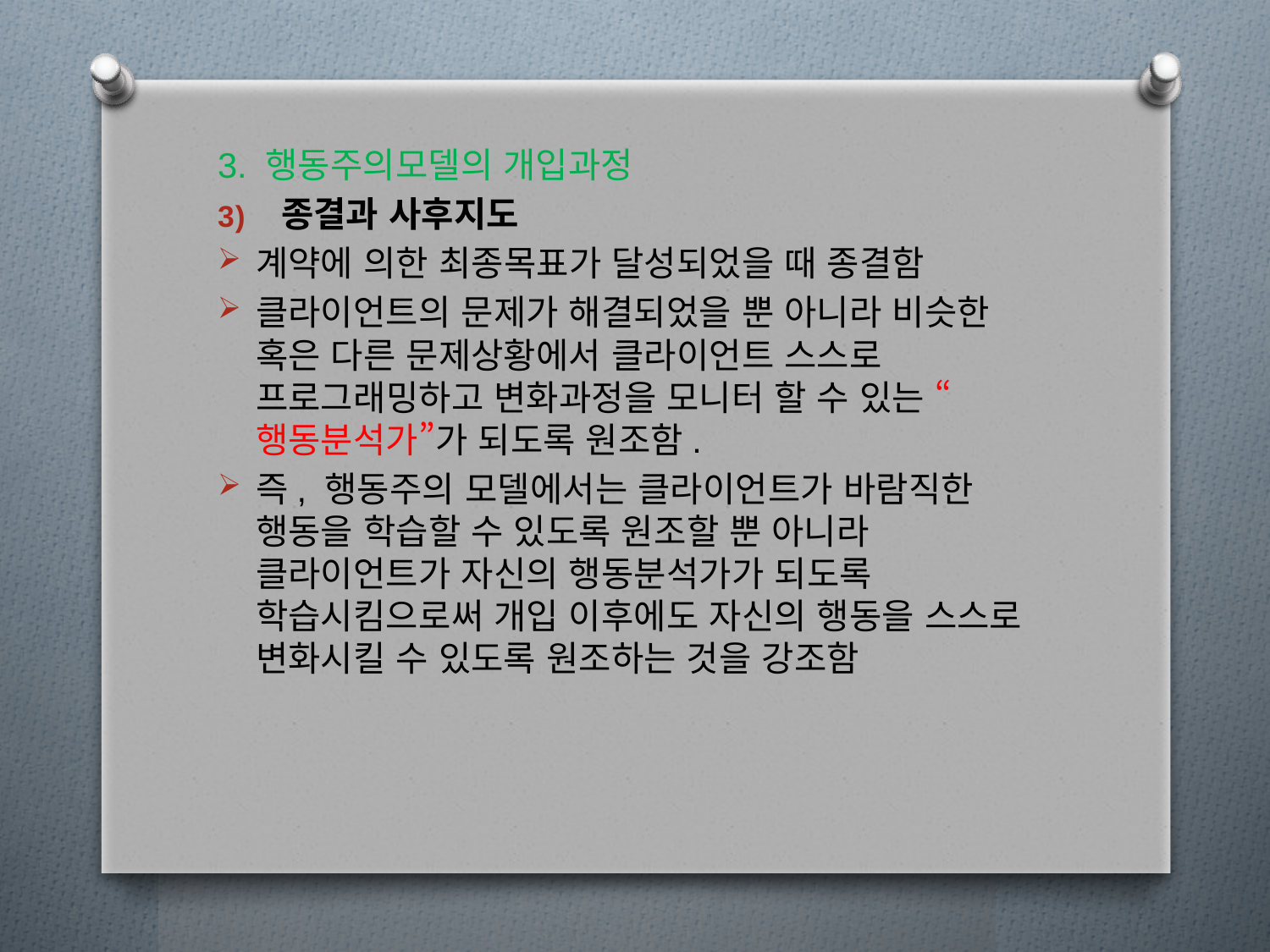

3. 행동주의모델의 개입과정
종결과 사후지도
계약에 의한 최종목표가 달성되었을 때 종결함
클라이언트의 문제가 해결되었을 뿐 아니라 비슷한 혹은 다른 문제상황에서 클라이언트 스스로 프로그래밍하고 변화과정을 모니터 할 수 있는 “행동분석가”가 되도록 원조함.
즉, 행동주의 모델에서는 클라이언트가 바람직한 행동을 학습할 수 있도록 원조할 뿐 아니라 클라이언트가 자신의 행동분석가가 되도록 학습시킴으로써 개입 이후에도 자신의 행동을 스스로 변화시킬 수 있도록 원조하는 것을 강조함